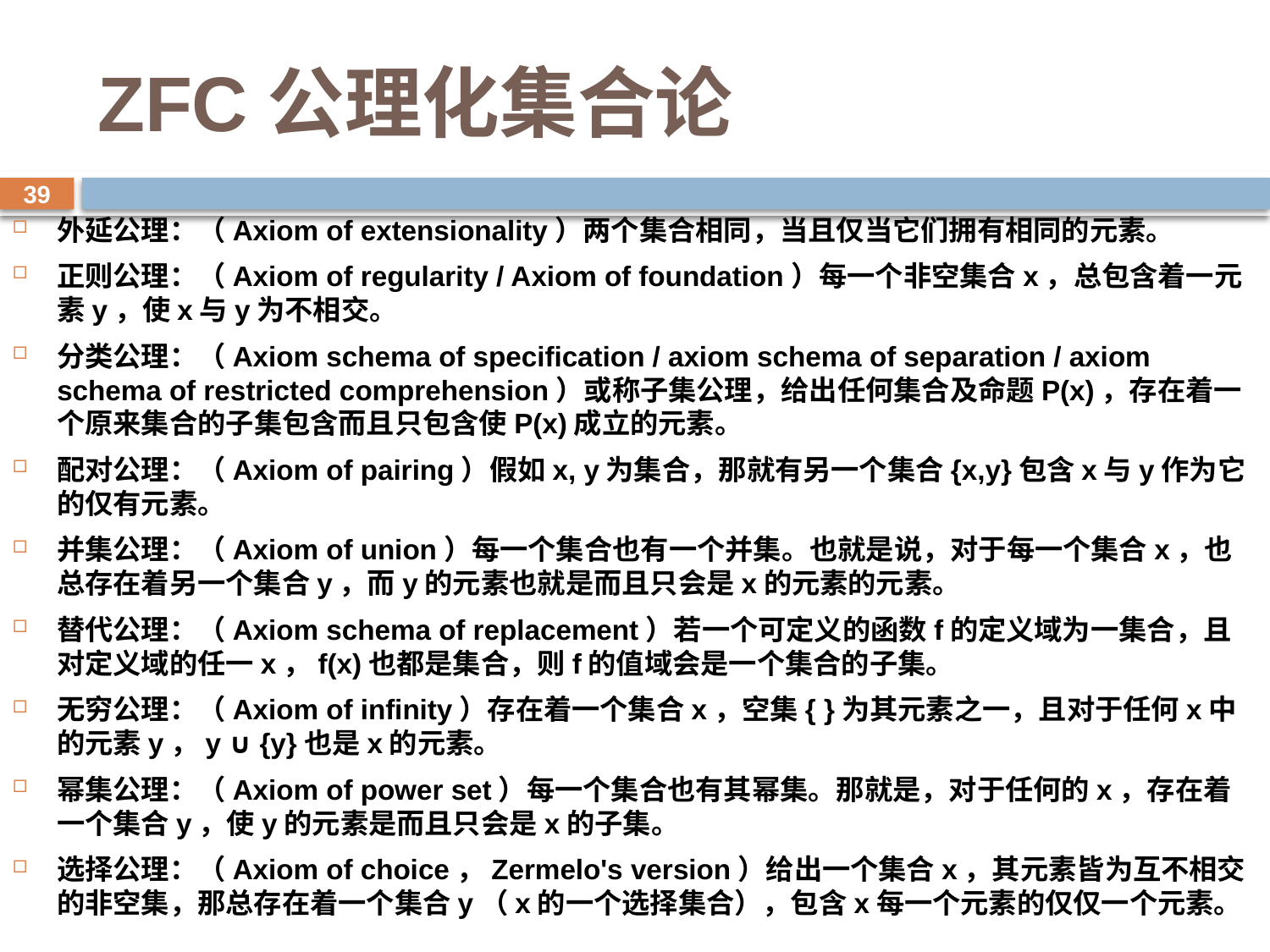

# ZFC公理化集合论
39
外延公理：（Axiom of extensionality）两个集合相同，当且仅当它们拥有相同的元素。
正则公理：（Axiom of regularity / Axiom of foundation）每一个非空集合x，总包含着一元素y，使x与y为不相交。
分类公理：（Axiom schema of specification / axiom schema of separation / axiom schema of restricted comprehension）或称子集公理，给出任何集合及命题P(x)，存在着一个原来集合的子集包含而且只包含使P(x)成立的元素。
配对公理：（Axiom of pairing）假如x, y为集合，那就有另一个集合{x,y}包含x与y作为它的仅有元素。
并集公理：（Axiom of union）每一个集合也有一个并集。也就是说，对于每一个集合x，也总存在着另一个集合y，而y的元素也就是而且只会是x的元素的元素。
替代公理：（Axiom schema of replacement）若一个可定义的函数f的定义域为一集合，且对定义域的任一x，f(x)也都是集合，则f的值域会是一个集合的子集。
无穷公理：（Axiom of infinity）存在着一个集合x，空集{ }为其元素之一，且对于任何x中的元素y，y ∪ {y}也是x的元素。
幂集公理：（Axiom of power set）每一个集合也有其幂集。那就是，对于任何的x，存在着一个集合y，使y的元素是而且只会是x的子集。
选择公理：（Axiom of choice，Zermelo's version）给出一个集合x，其元素皆为互不相交的非空集，那总存在着一个集合y（x的一个选择集合），包含x每一个元素的仅仅一个元素。